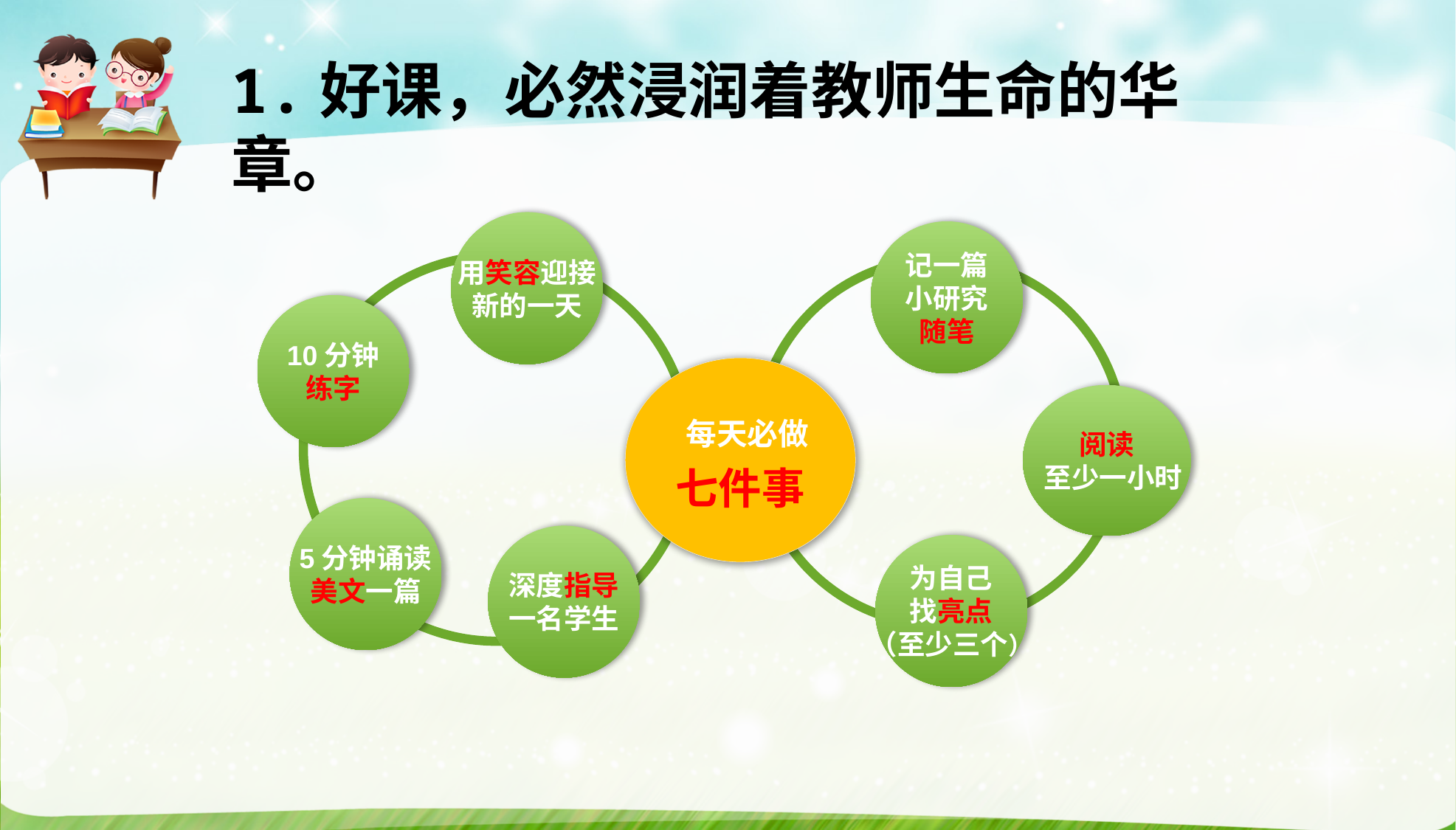

1.好课，必然浸润着教师生命的华章。
用笑容迎接
新的一天
记一篇
小研究
随笔

10分钟
练字
 每天必做七件事
阅读
 至少一小时
5分钟诵读
美文一篇
深度指导
一名学生
为自己
找亮点
（至少三个）